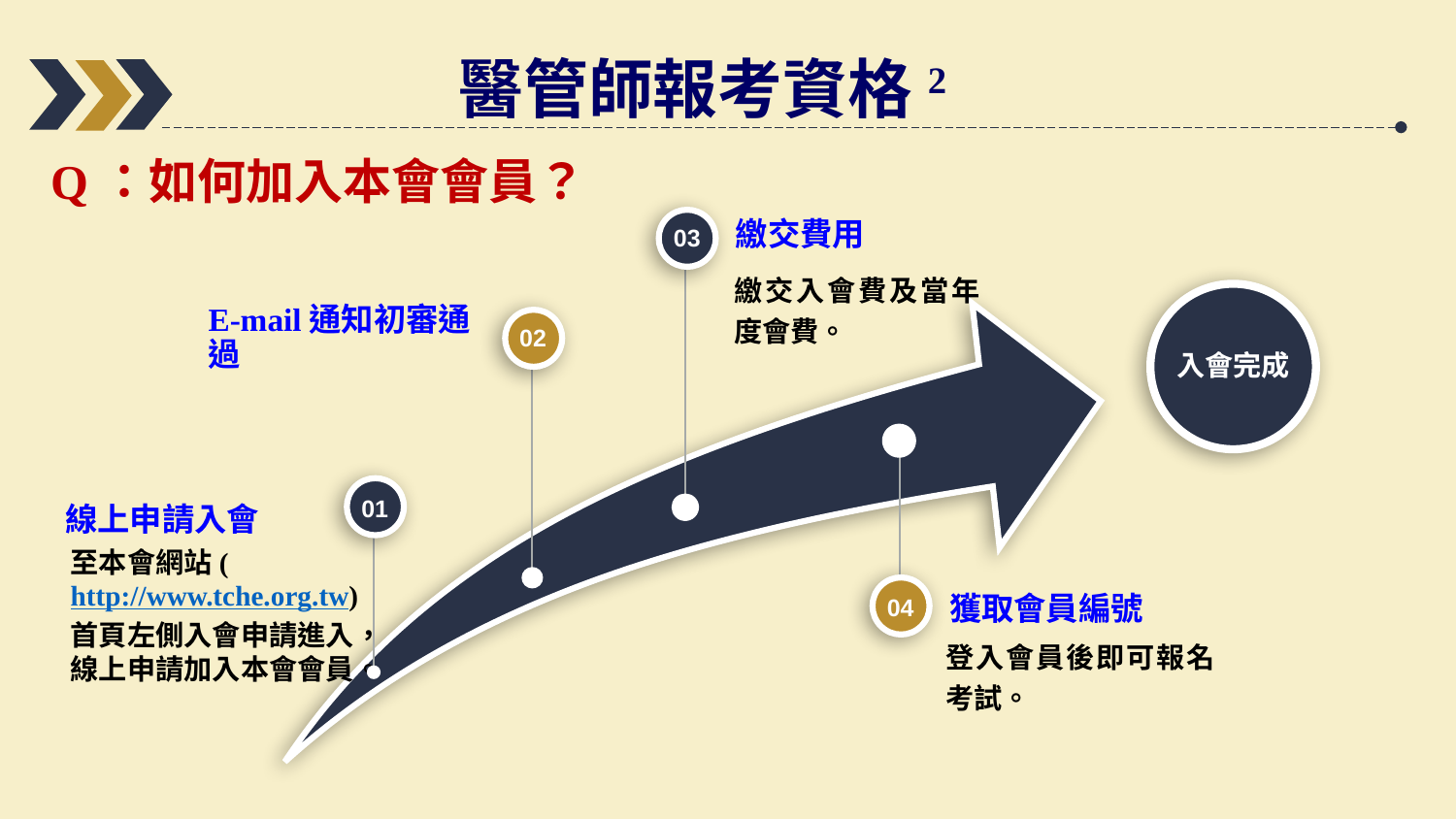

醫管師報考資格2

Q：如何加入本會會員？

繳交費用
03

繳交入會費及當年度會費。

E-mail通知初審通過
02
入會完成

01

線上申請入會

至本會網站(http://www.tche.org.tw)
首頁左側入會申請進入，線上申請加入本會會員。

獲取會員編號
04
登入會員後即可報名考試。